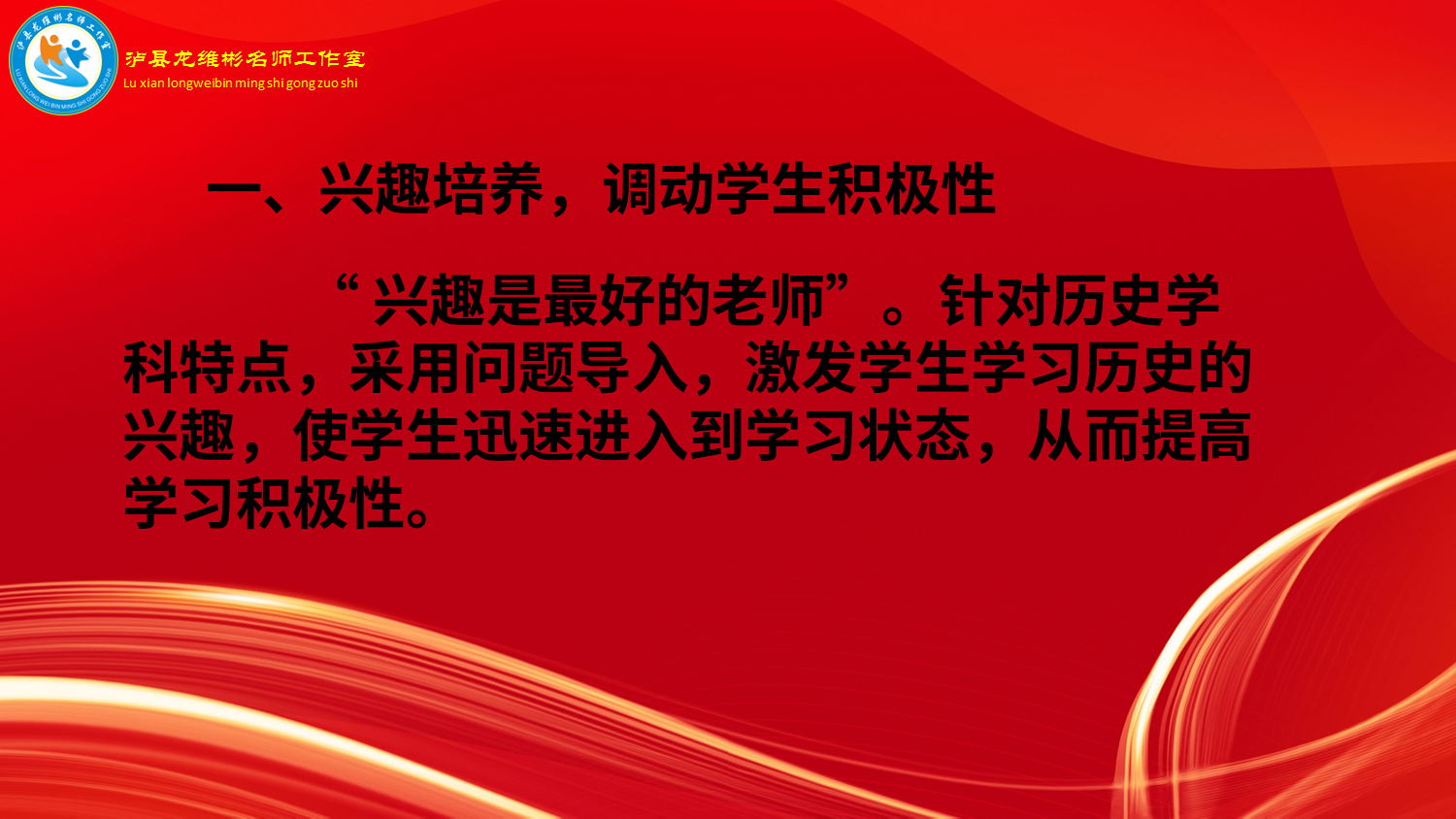

一、兴趣培养，调动学生积极性

              “兴趣是最好的老师”。针对历史学科特点，采用问题导入，激发学生学习历史的兴趣，使学生迅速进入到学习状态，从而提高学习积极性。